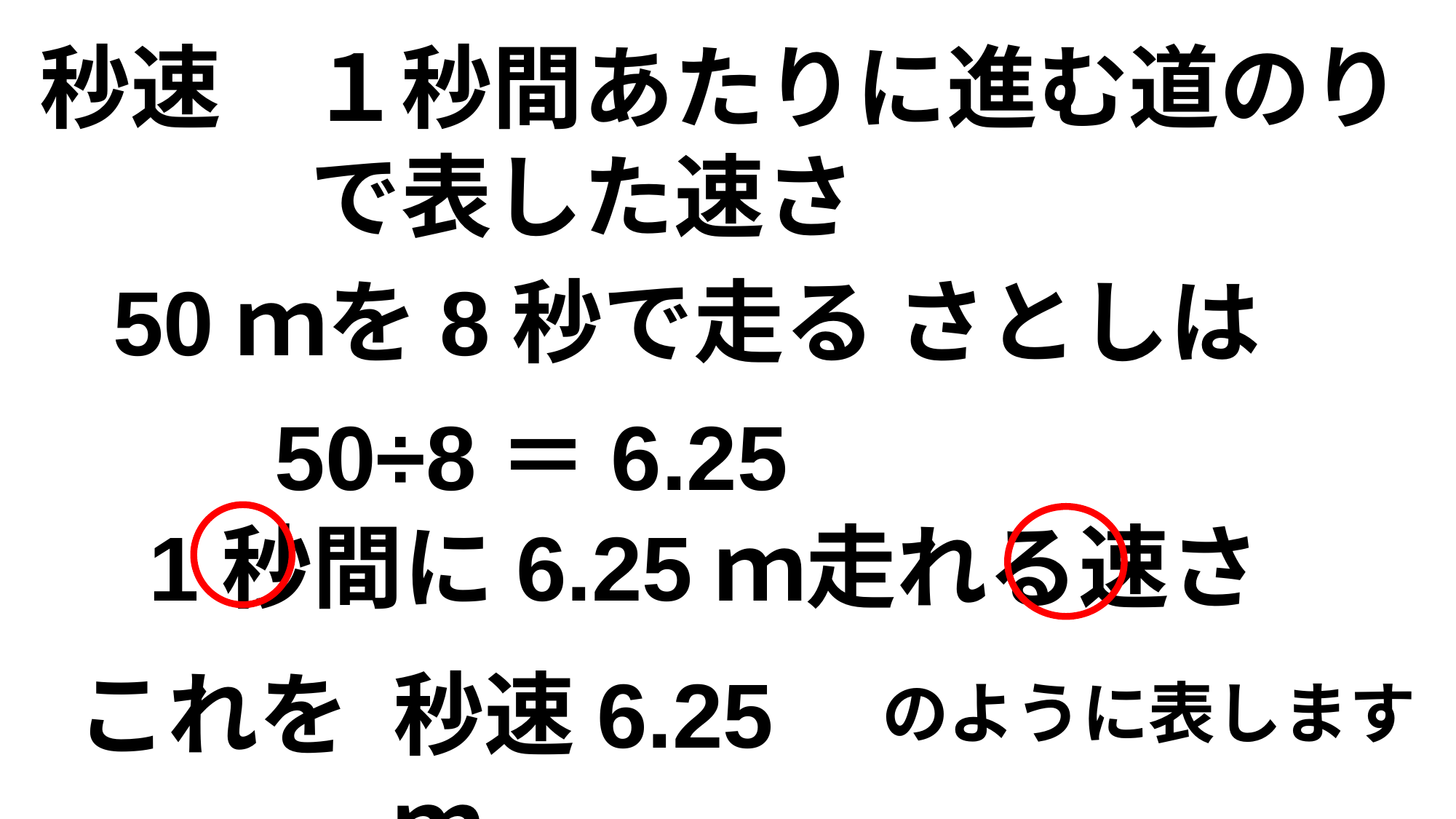

１秒間あたりに進む道のりで表した速さ
秒速
50ｍを8秒で走る さとしは
50÷8＝6.25
1秒間に6.25ｍ走れる速さ

これを
秒速6.25ｍ
のように表します